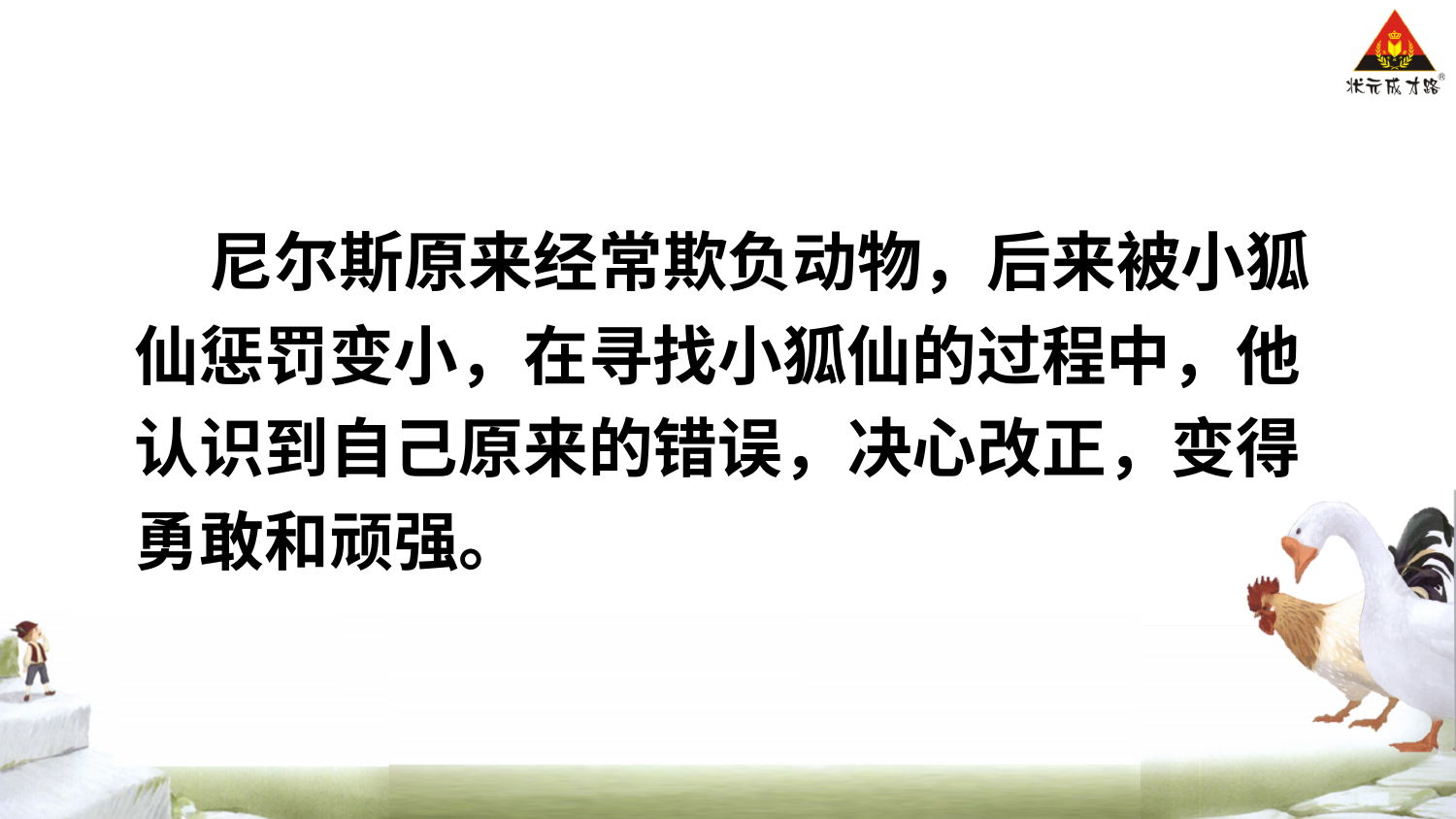

尼尔斯原来经常欺负动物，后来被小狐仙惩罚变小，在寻找小狐仙的过程中，他认识到自己原来的错误，决心改正，变得勇敢和顽强。